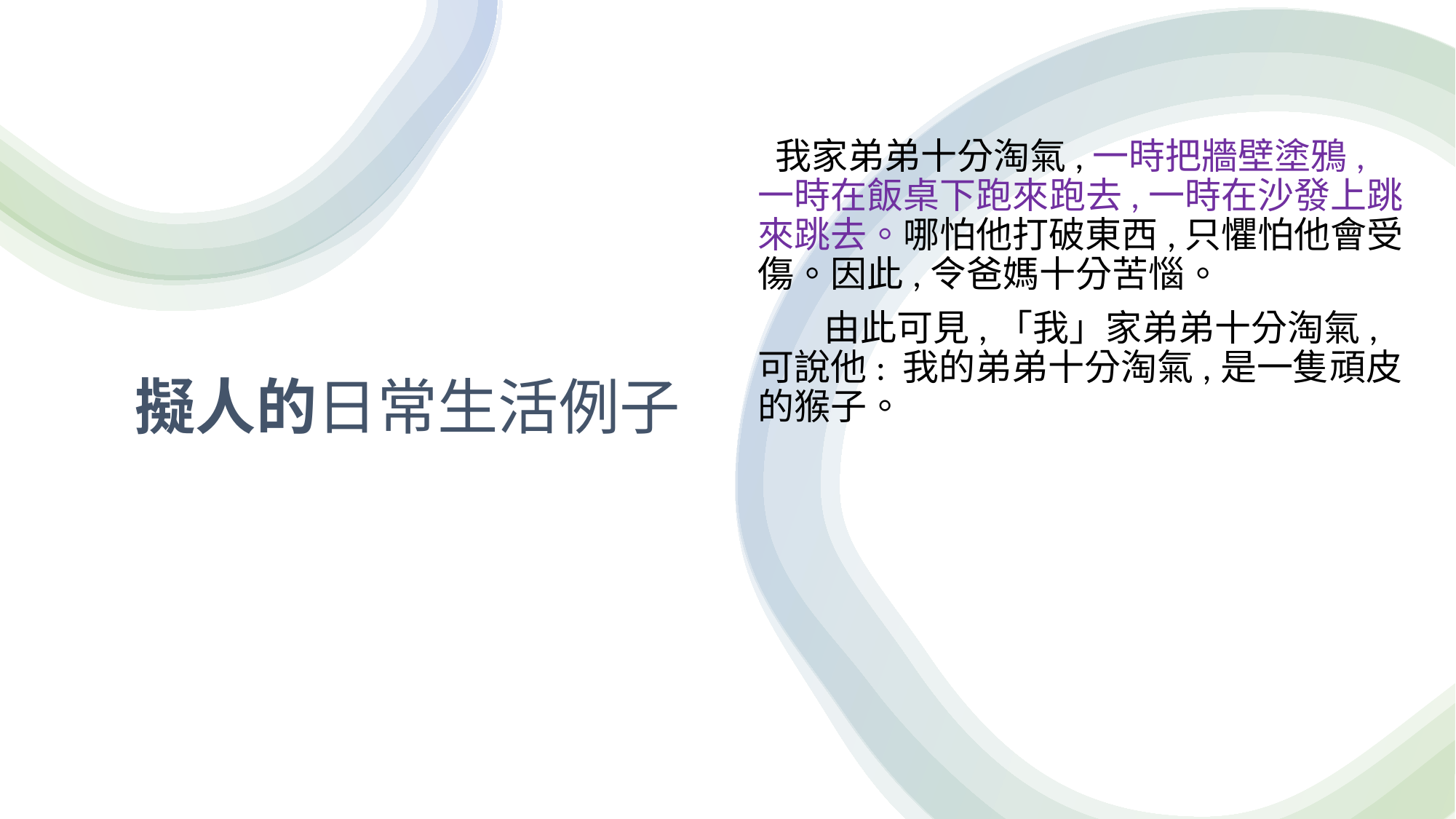

我家弟弟十分淘氣,一時把牆壁塗鴉,一時在飯桌下跑來跑去,一時在沙發上跳來跳去。哪怕他打破東西,只懼怕他會受傷。因此,令爸媽十分苦惱。
       由此可見,「我」家弟弟十分淘氣,可說他: 我的弟弟十分淘氣,是一隻頑皮的猴子。

# 擬人的日常生活例子